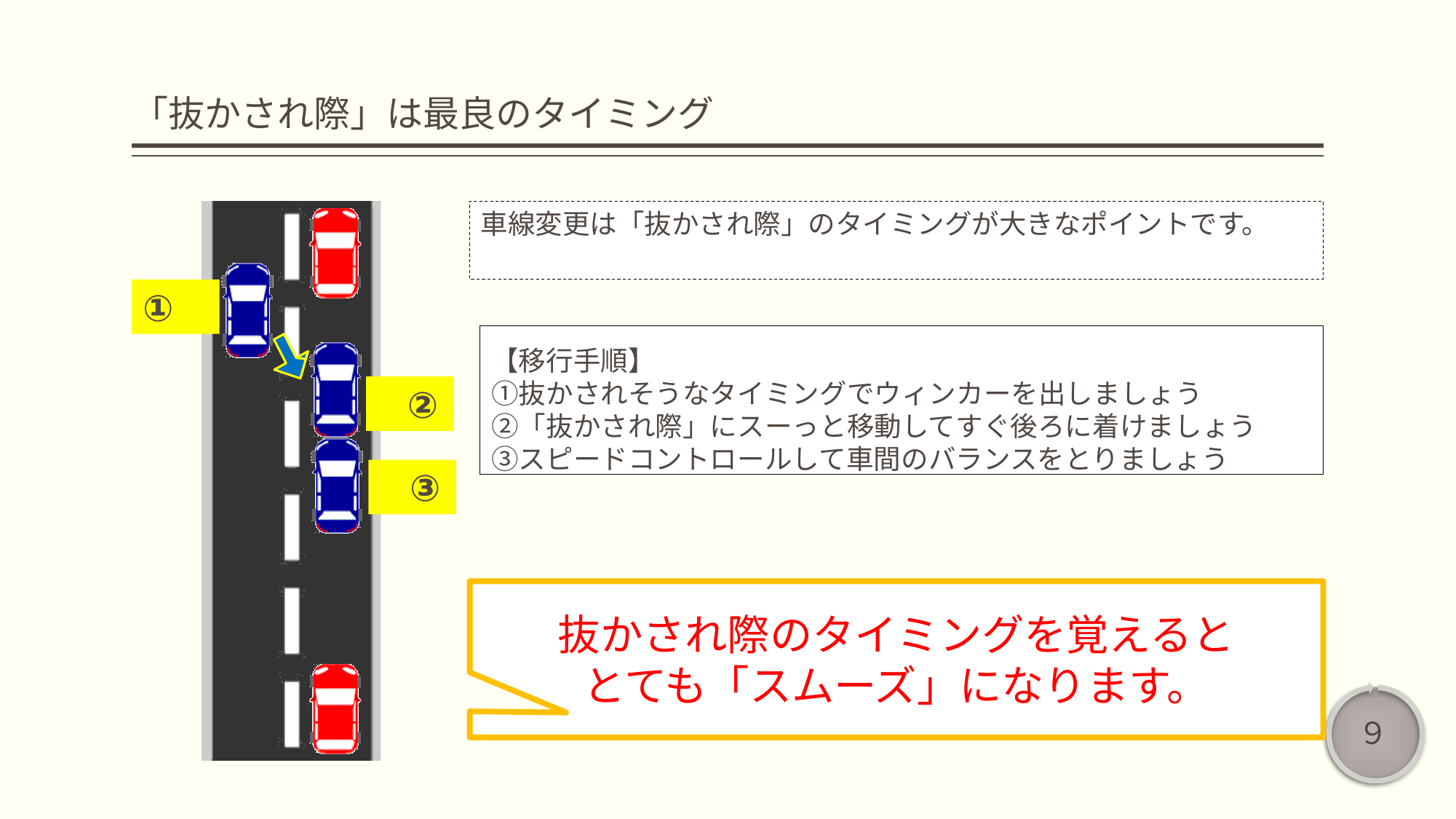

# 「抜かされ際」は最良のタイミング

①

   ②

   ③

車線変更は「抜かされ際」のタイミングが大きなポイントです。
【移行手順】
①抜かされそうなタイミングでウィンカーを出しましょう
②「抜かされ際」にスーっと移動してすぐ後ろに着けましょう
③スピードコントロールして車間のバランスをとりましょう
抜かされ際のタイミングを覚えると
とても「スムーズ」になります。
９